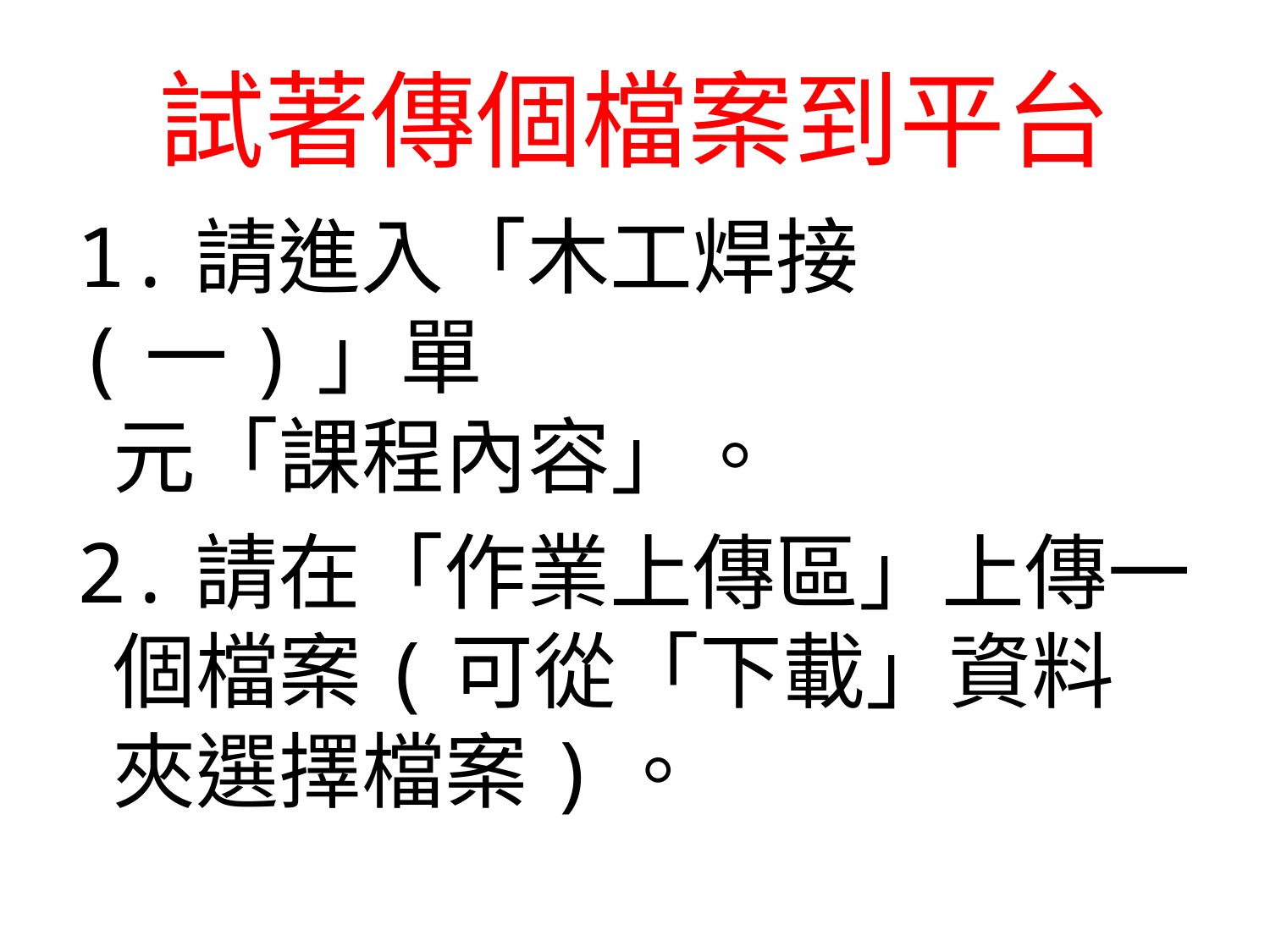

# 試著傳個檔案到平台
1.請進入「木工焊接(一)」單
  元「課程內容」。
2.請在「作業上傳區」上傳一
  個檔案(可從「下載」資料
  夾選擇檔案)。